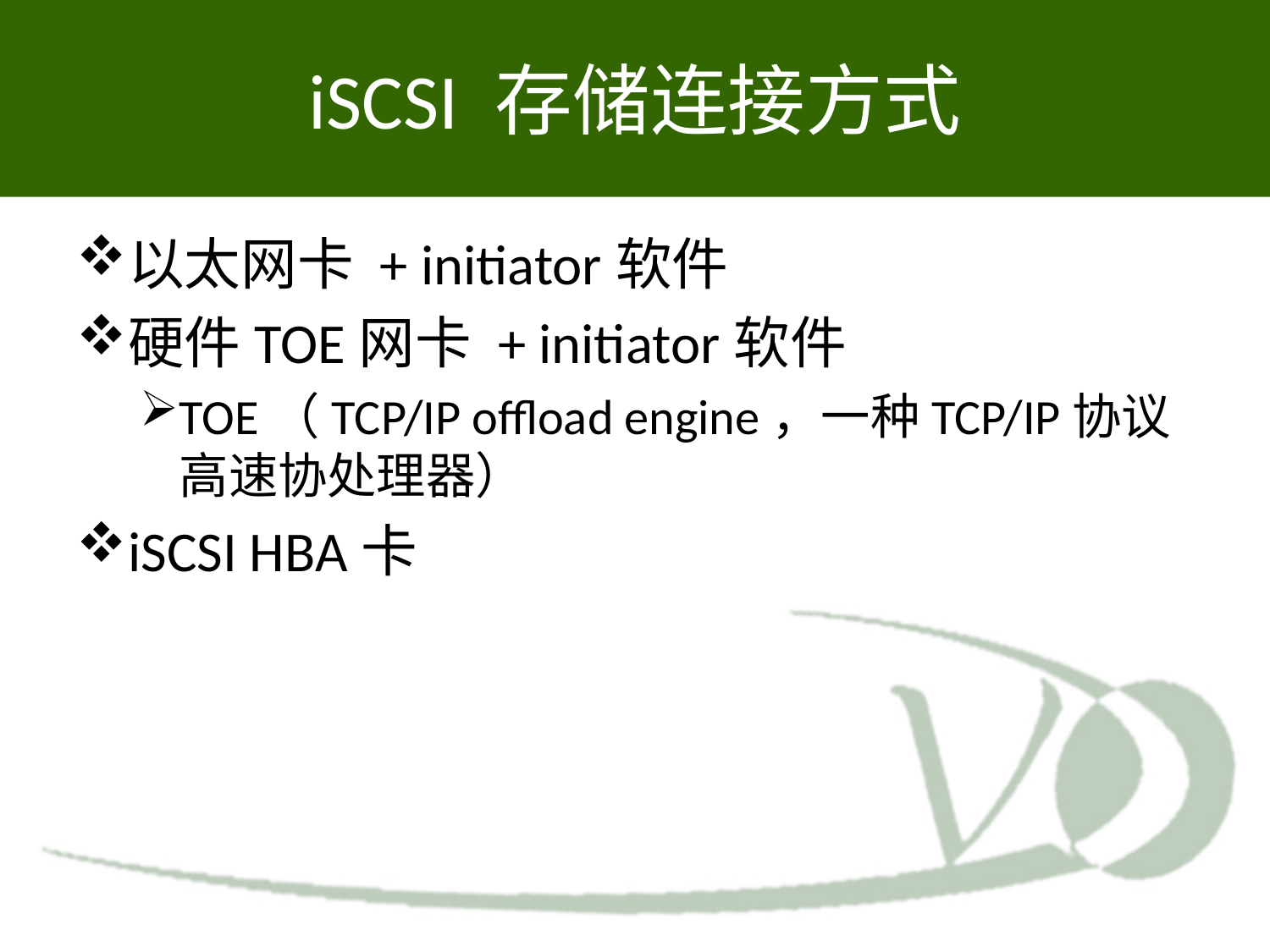

# iSCSI 存储连接方式
以太网卡 + initiator软件
硬件TOE网卡 + initiator软件
TOE（TCP/IP offload engine，一种TCP/IP协议高速协处理器）
iSCSI HBA卡